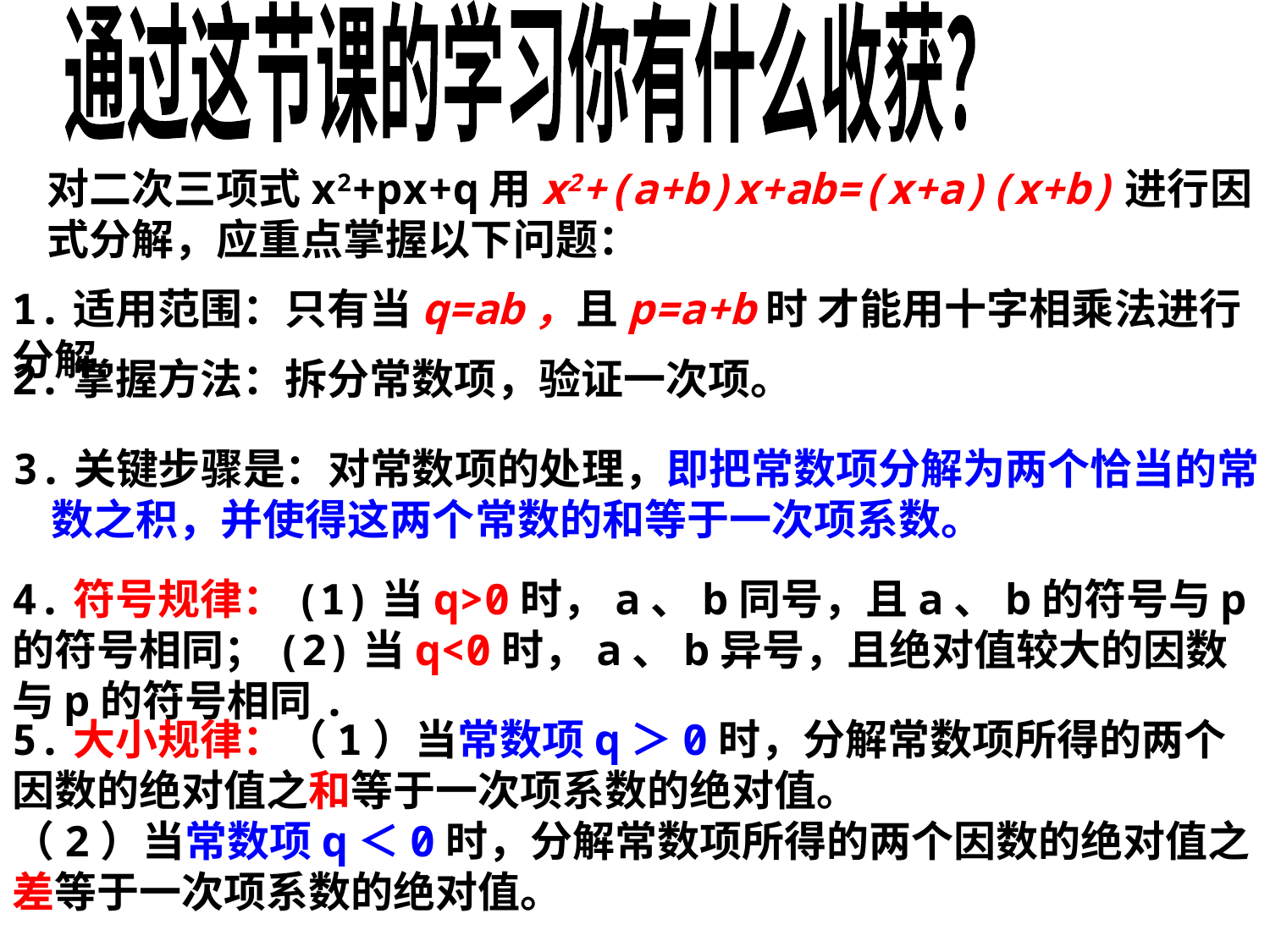

通过这节课的学习你有什么收获？
对二次三项式x2+px+q用x2+(a+b)x+ab=(x+a)(x+b)进行因式分解，应重点掌握以下问题：
1.适用范围：只有当q=ab，且p=a+b时 才能用十字相乘法进行分解。
2.掌握方法：拆分常数项，验证一次项。
3.关键步骤是：对常数项的处理，即把常数项分解为两个恰当的常
   数之积，并使得这两个常数的和等于一次项系数。
4.符号规律：(1)当q>0时，a、b同号，且a、b的符号与p的符号相同；(2)当q<0时，a、b异号，且绝对值较大的因数与p的符号相同.
5.大小规律：（1）当常数项q＞0时，分解常数项所得的两个因数的绝对值之和等于一次项系数的绝对值。
（2）当常数项q＜0时，分解常数项所得的两个因数的绝对值之差等于一次项系数的绝对值。